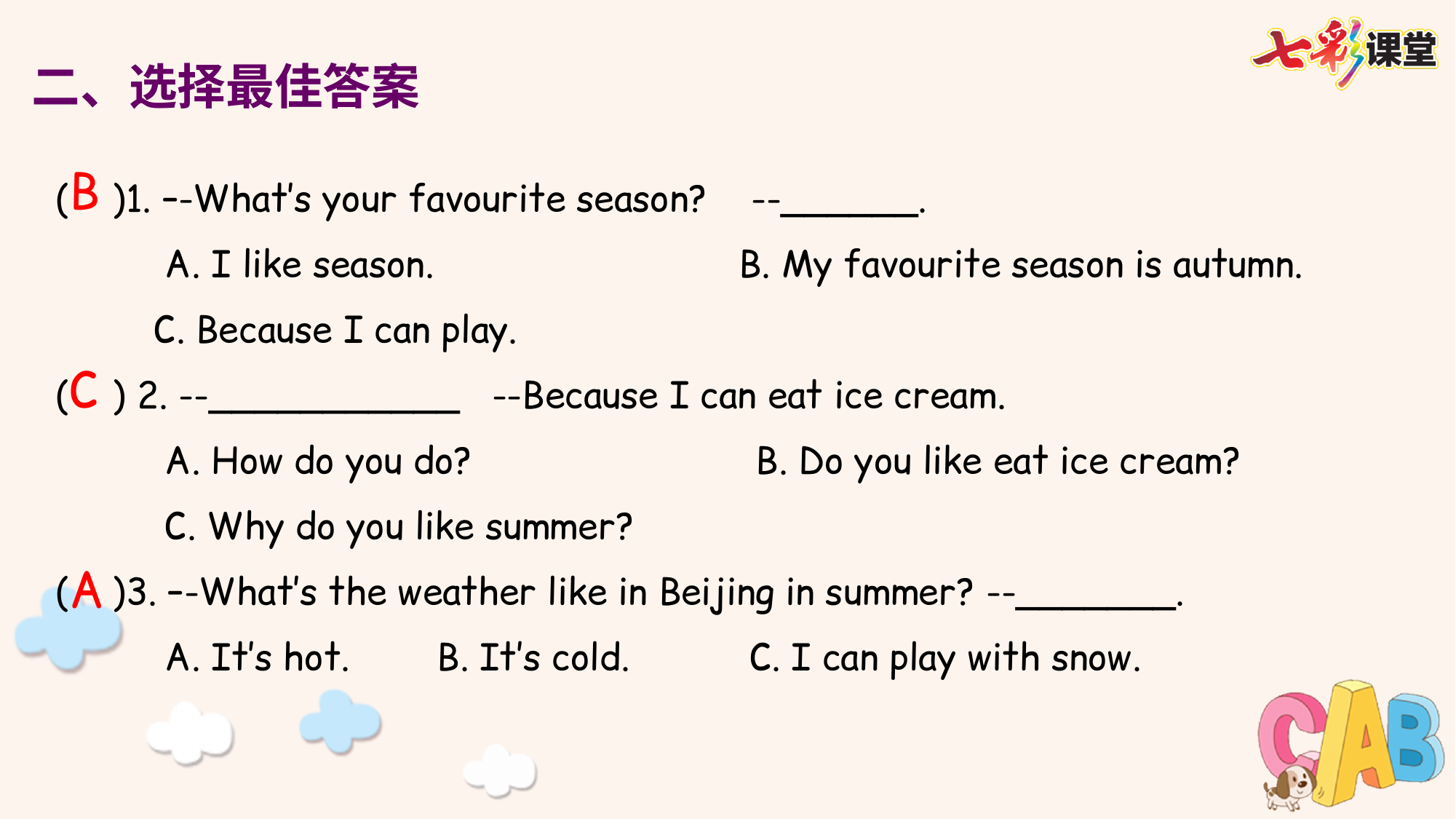

二、选择最佳答案
(    )1. –-What’s your favourite season?    --______.
          A. I like season.                            B. My favourite season is autumn.
         C. Because I can play.
(    ) 2. --___________   --Because I can eat ice cream.
          A. How do you do?                          B. Do you like eat ice cream?
          C. Why do you like summer?
(    )3. –-What’s the weather like in Beijing in summer? --_______.
          A. It’s hot.        B. It’s cold.           C. I can play with snow.

B
C

A